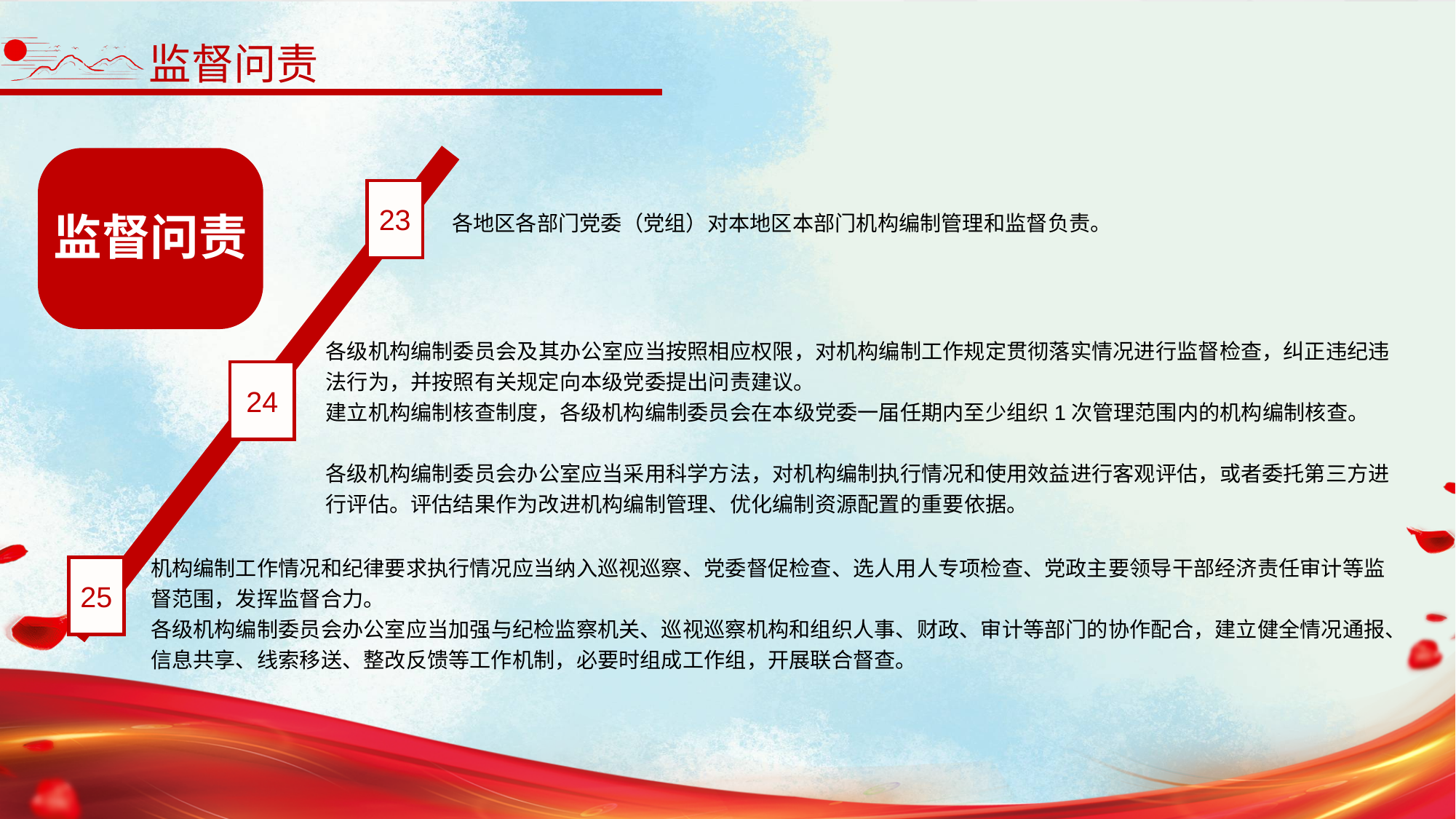

监督问责

23
各地区各部门党委（党组）对本地区本部门机构编制管理和监督负责。
监督问责
各级机构编制委员会及其办公室应当按照相应权限，对机构编制工作规定贯彻落实情况进行监督检查，纠正违纪违法行为，并按照有关规定向本级党委提出问责建议。
建立机构编制核查制度，各级机构编制委员会在本级党委一届任期内至少组织1次管理范围内的机构编制核查。
各级机构编制委员会办公室应当采用科学方法，对机构编制执行情况和使用效益进行客观评估，或者委托第三方进行评估。评估结果作为改进机构编制管理、优化编制资源配置的重要依据。
24
机构编制工作情况和纪律要求执行情况应当纳入巡视巡察、党委督促检查、选人用人专项检查、党政主要领导干部经济责任审计等监督范围，发挥监督合力。
各级机构编制委员会办公室应当加强与纪检监察机关、巡视巡察机构和组织人事、财政、审计等部门的协作配合，建立健全情况通报、信息共享、线索移送、整改反馈等工作机制，必要时组成工作组，开展联合督查。
25